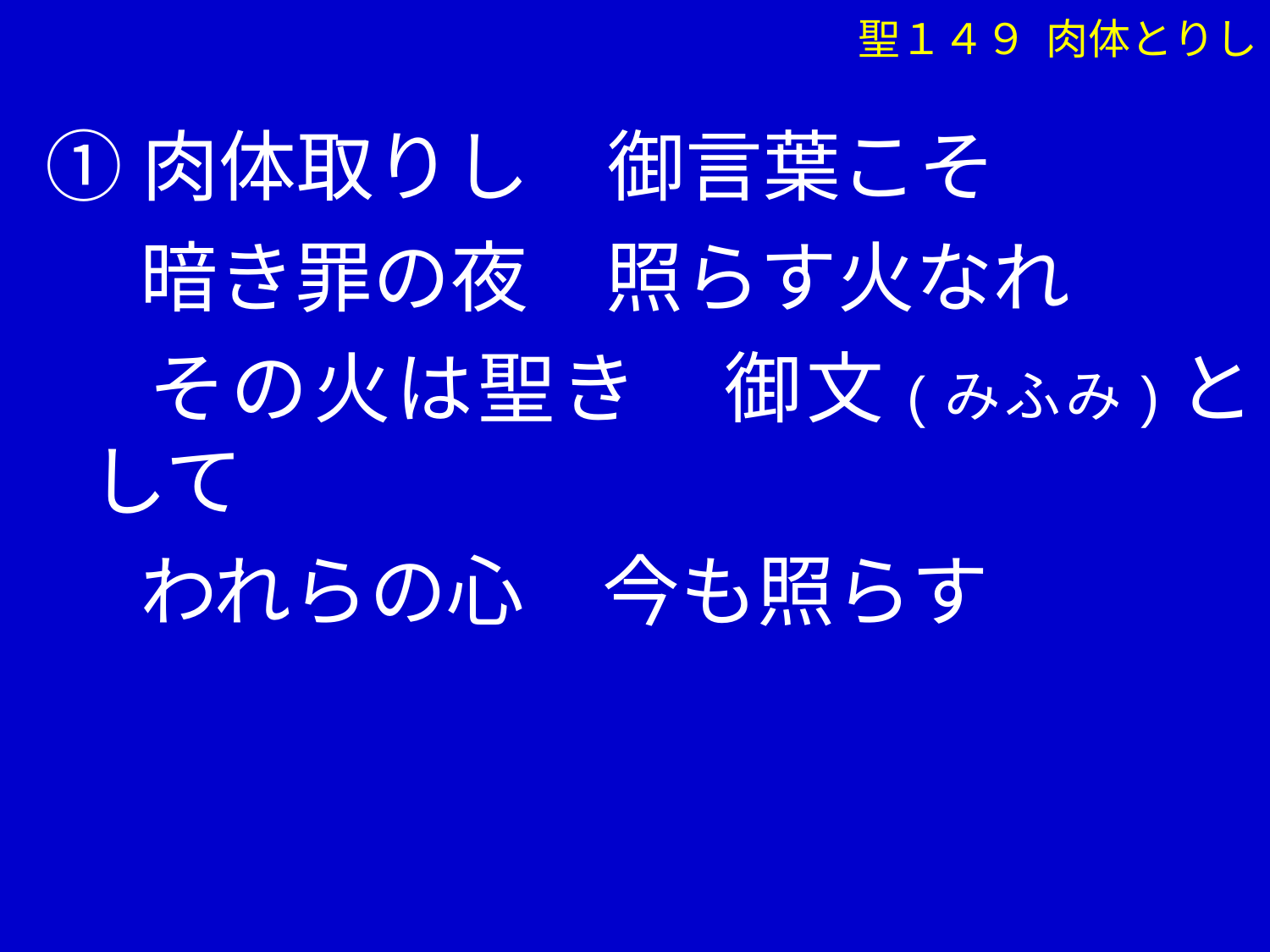

①肉体取りし　御言葉こそ
　 暗き罪の夜　照らす火なれ
　 その火は聖き　御文(みふみ)として
　 われらの心　今も照らす

聖１４９  肉体とりし